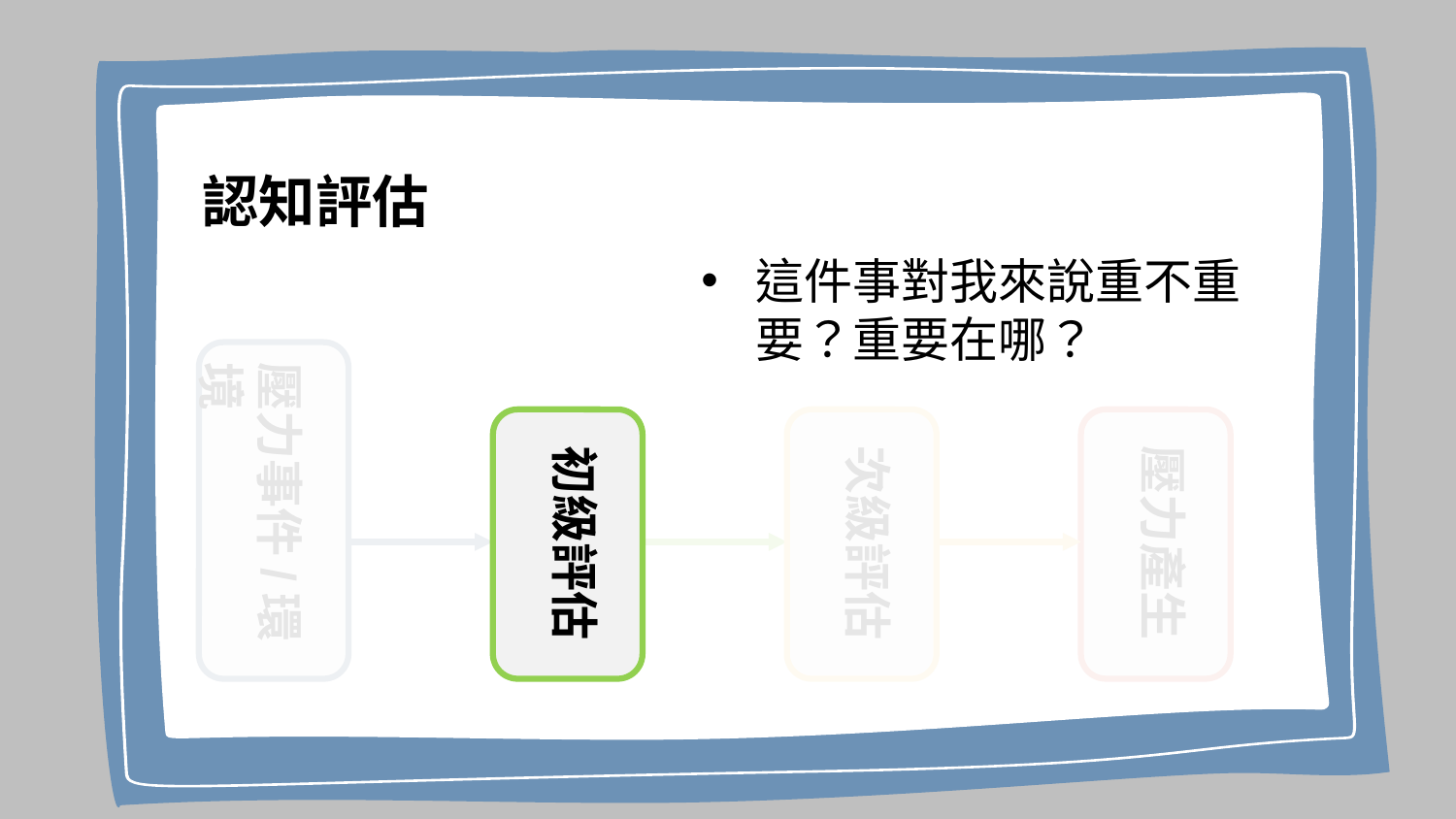

認知評估
這件事對我來說重不重要？重要在哪？

壓力事件/環境
壓力產生

初級評估
次級評估